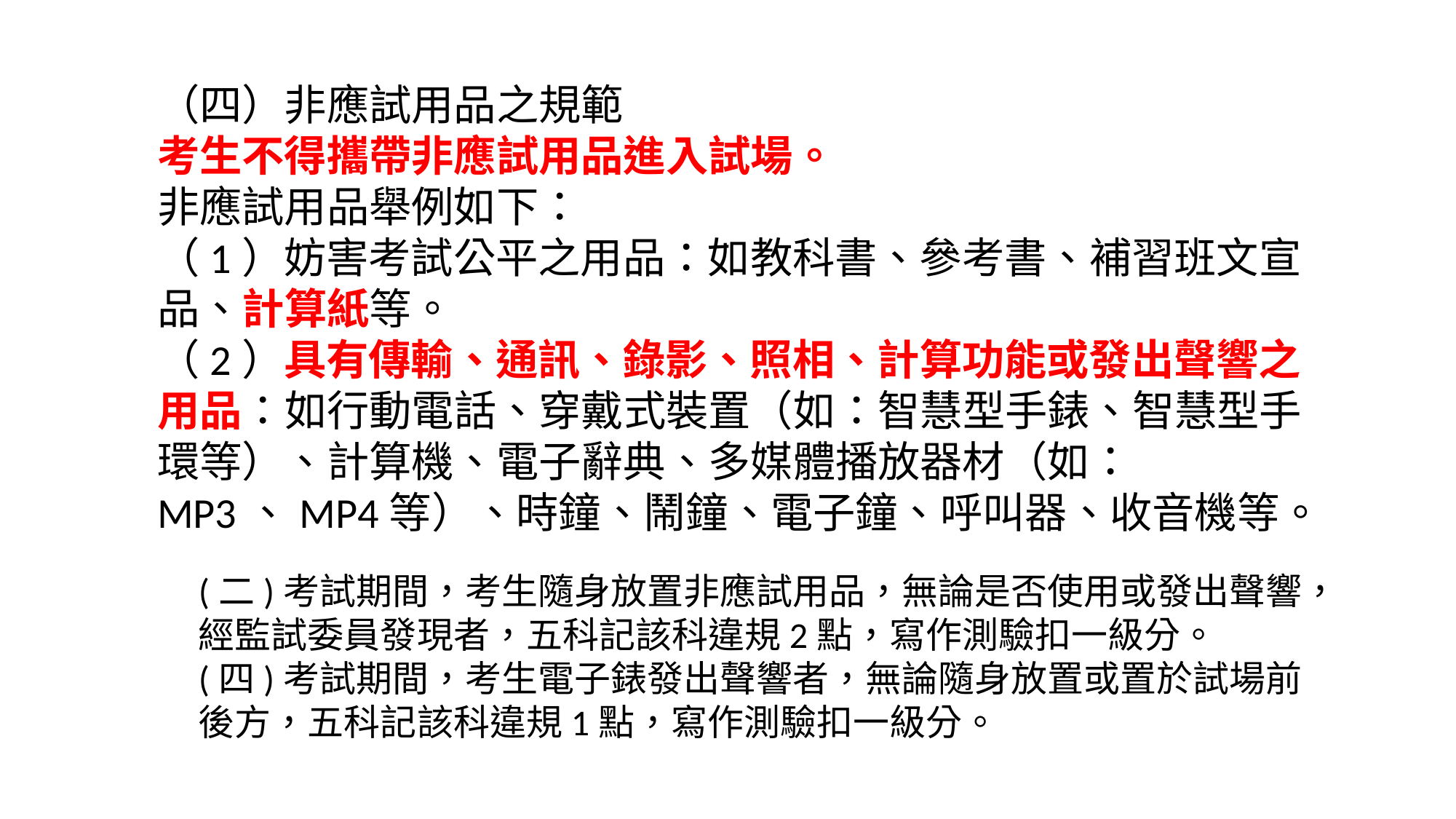

（四）非應試用品之規範
考生不得攜帶非應試用品進入試場。
非應試用品舉例如下：
（1）妨害考試公平之用品：如教科書、參考書、補習班文宣品、計算紙等。
（2）具有傳輸、通訊、錄影、照相、計算功能或發出聲響之用品：如行動電話、穿戴式裝置（如：智慧型手錶、智慧型手環等）、計算機、電子辭典、多媒體播放器材（如：MP3、MP4等）、時鐘、鬧鐘、電子鐘、呼叫器、收音機等。
(二)考試期間，考生隨身放置非應試用品，無論是否使用或發出聲響，經監試委員發現者，五科記該科違規2點，寫作測驗扣一級分。
(四)考試期間，考生電子錶發出聲響者，無論隨身放置或置於試場前後方，五科記該科違規1點，寫作測驗扣一級分。